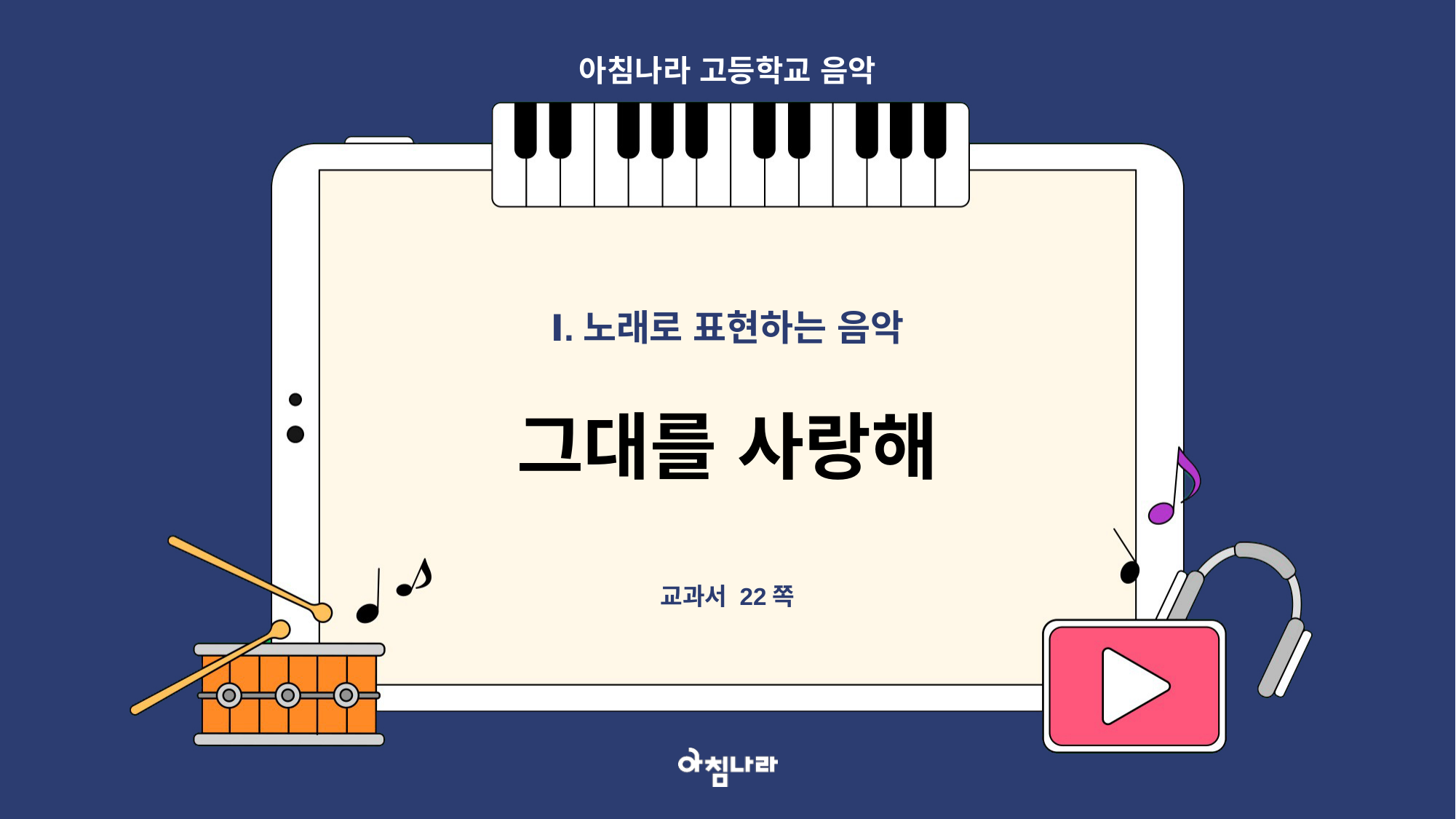

아침나라 고등학교 음악
Ⅰ.노래로 표현하는 음악
그대를 사랑해
교과서 22쪽